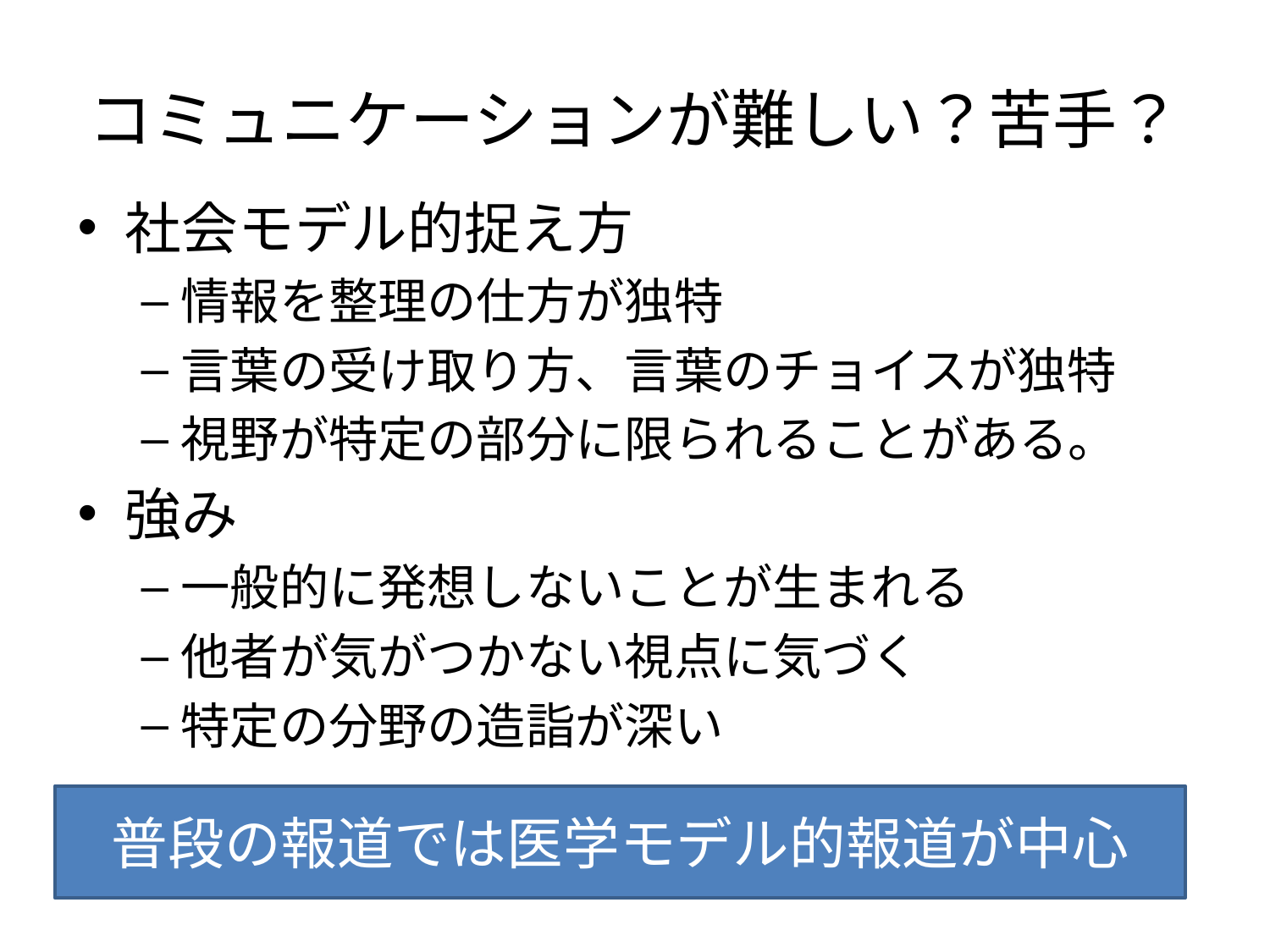

# コミュニケーションが難しい？苦手？
社会モデル的捉え方
情報を整理の仕方が独特
言葉の受け取り方、言葉のチョイスが独特
視野が特定の部分に限られることがある。
強み
一般的に発想しないことが生まれる
他者が気がつかない視点に気づく
特定の分野の造詣が深い
普段の報道では医学モデル的報道が中心